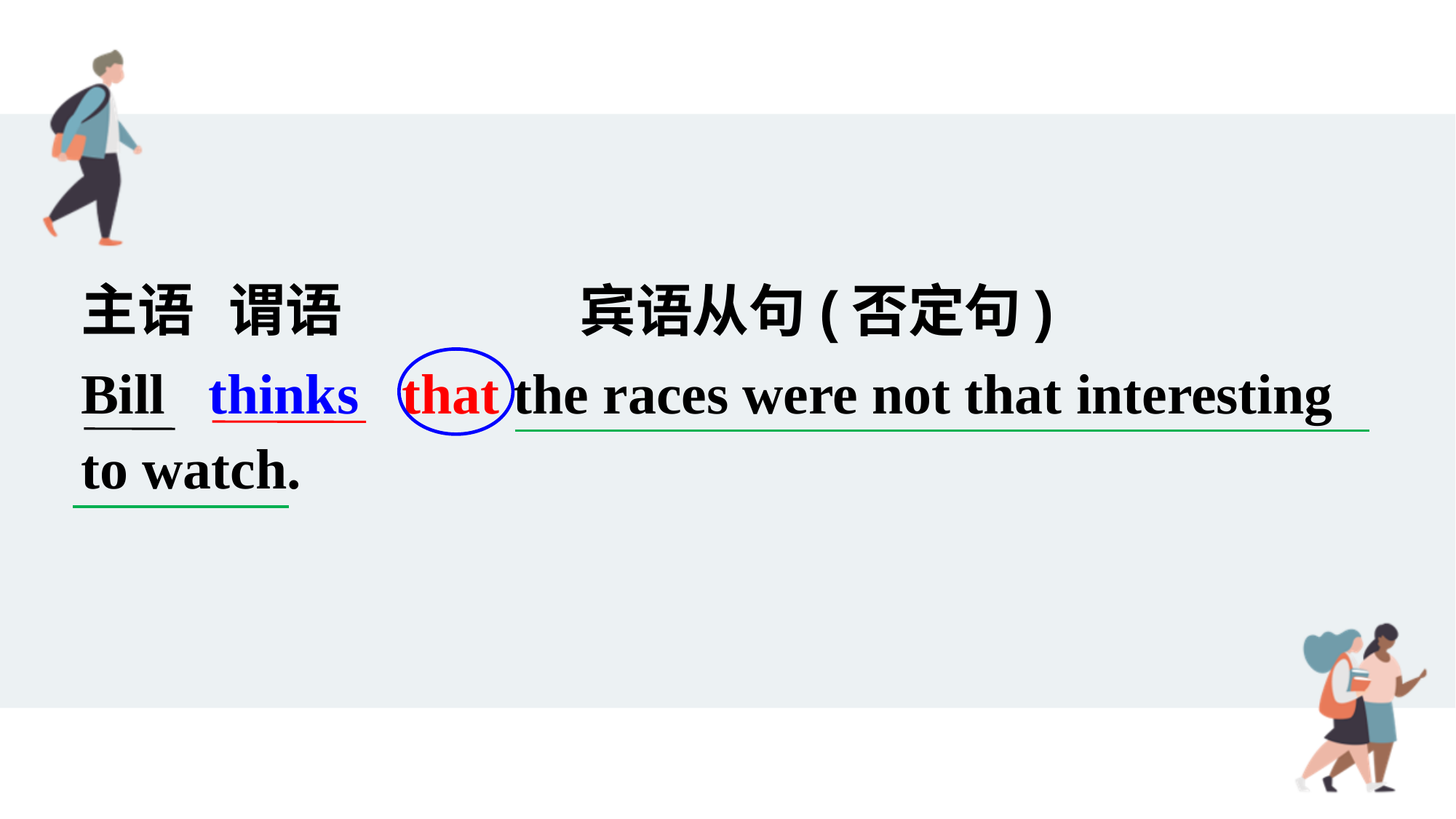

主语
谓语
宾语从句(否定句)
Bill   thinks   that the races were not that interesting to watch.